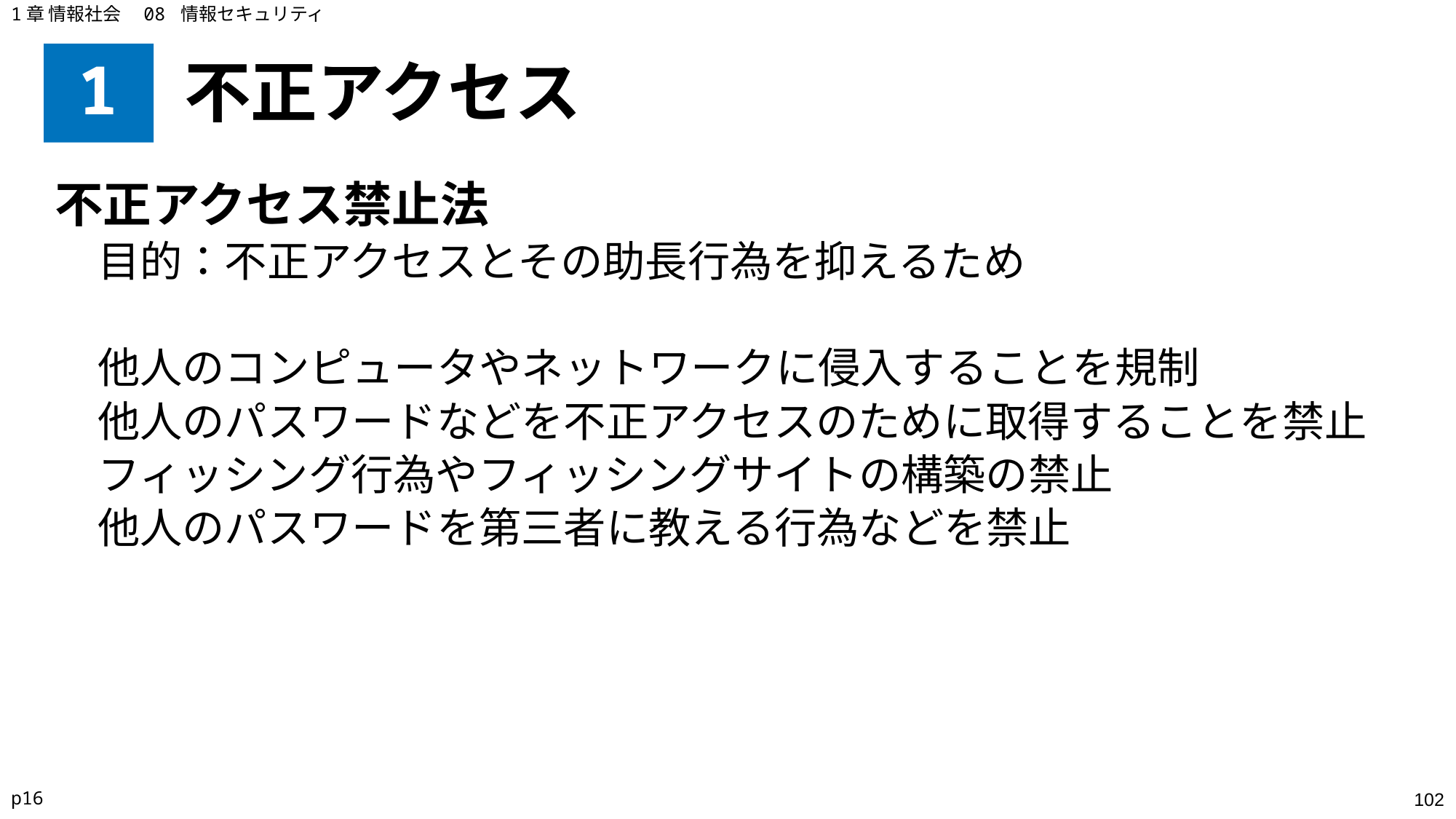

1章 情報社会　08 情報セキュリティ

# 1
不正アクセス
不正アクセス禁止法
目的：不正アクセスとその助長行為を抑えるため

他人のコンピュータやネットワークに侵入することを規制
他人のパスワードなどを不正アクセスのために取得することを禁止
フィッシング行為やフィッシングサイトの構築の禁止
他人のパスワードを第三者に教える行為などを禁止
p16
102